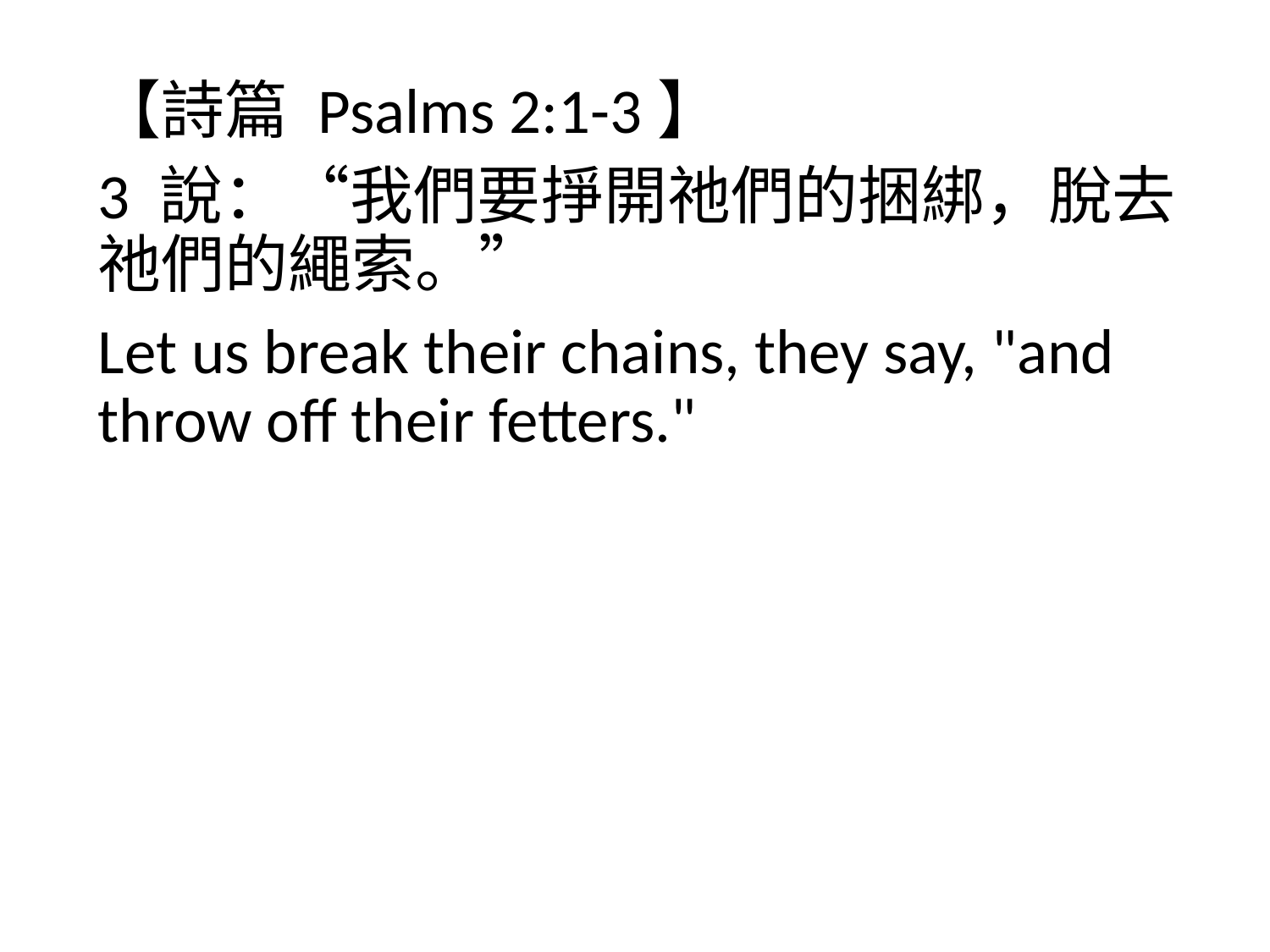

【詩篇 Psalms 2:1-3】
3 說：“我們要掙開祂們的捆綁，脫去祂們的繩索。”
Let us break their chains, they say, "and throw off their fetters."